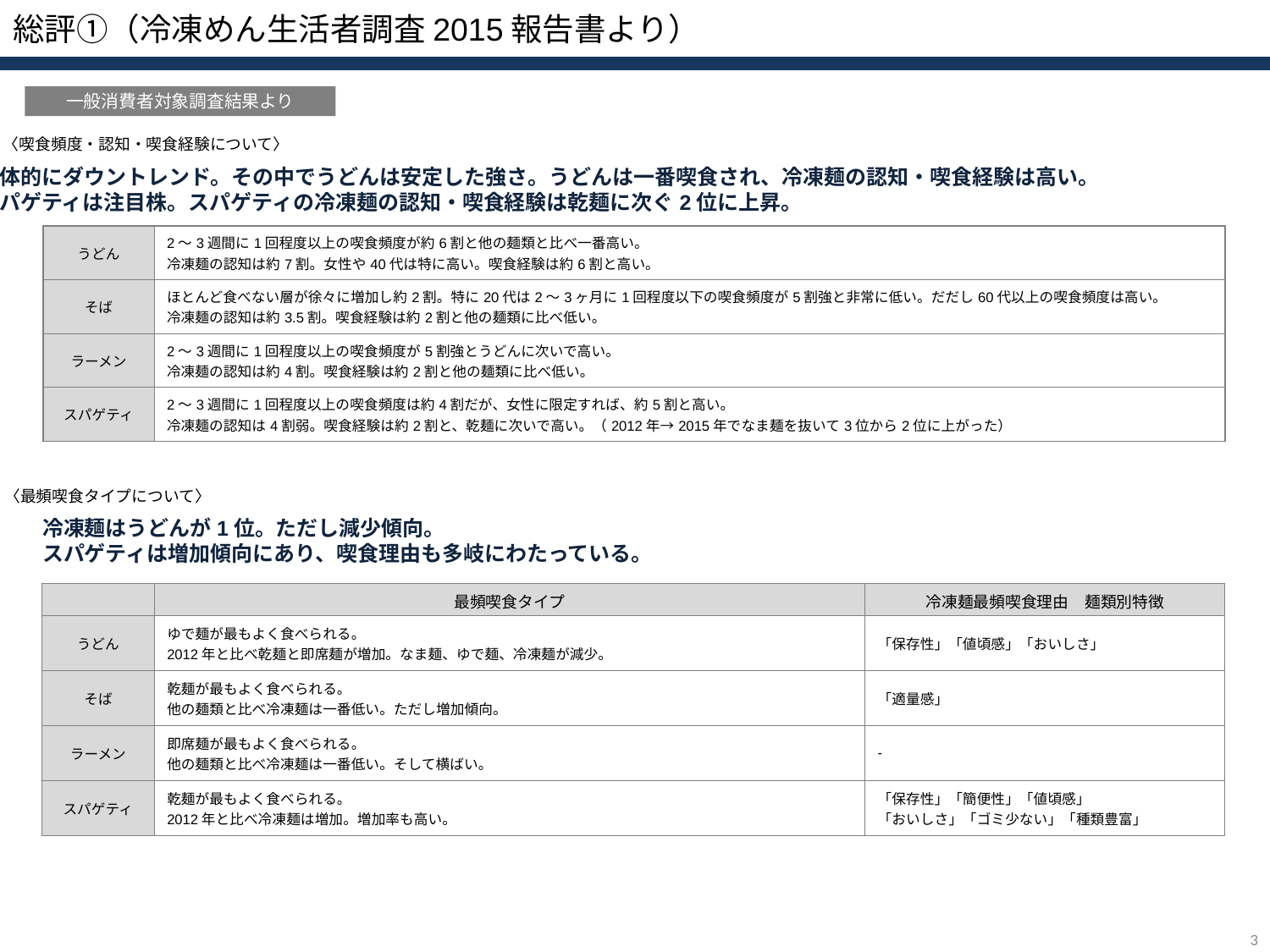

# 総評①（冷凍めん生活者調査2015報告書より）
一般消費者対象調査結果より
〈喫食頻度・認知・喫食経験について〉
全体的にダウントレンド。その中でうどんは安定した強さ。うどんは一番喫食され、冷凍麺の認知・喫食経験は高い。
スパゲティは注目株。スパゲティの冷凍麺の認知・喫食経験は乾麺に次ぐ2位に上昇。
| うどん | 2～3週間に1回程度以上の喫食頻度が約6割と他の麺類と比べ一番高い。 冷凍麺の認知は約7割。女性や40代は特に高い。喫食経験は約6割と高い。 |
| --- | --- |
| そば | ほとんど食べない層が徐々に増加し約2割。特に20代は2～3ヶ月に1回程度以下の喫食頻度が5割強と非常に低い。だだし60代以上の喫食頻度は高い。 冷凍麺の認知は約3.5割。喫食経験は約2割と他の麺類に比べ低い。 |
| ラーメン | 2～3週間に1回程度以上の喫食頻度が5割強とうどんに次いで高い。 冷凍麺の認知は約4割。喫食経験は約2割と他の麺類に比べ低い。 |
| スパゲティ | 2～3週間に1回程度以上の喫食頻度は約4割だが、女性に限定すれば、約5割と高い。 冷凍麺の認知は4割弱。喫食経験は約2割と、乾麺に次いで高い。（2012年→2015年でなま麺を抜いて3位から2位に上がった） |
〈最頻喫食タイプについて〉
冷凍麺はうどんが1位。ただし減少傾向。
スパゲティは増加傾向にあり、喫食理由も多岐にわたっている。
|  | 最頻喫食タイプ | 冷凍麺最頻喫食理由　麺類別特徴 |
| --- | --- | --- |
| うどん | ゆで麺が最もよく食べられる。 2012年と比べ乾麺と即席麺が増加。なま麺、ゆで麺、冷凍麺が減少。 | 「保存性」「値頃感」「おいしさ」 |
| そば | 乾麺が最もよく食べられる。 他の麺類と比べ冷凍麺は一番低い。ただし増加傾向。 | 「適量感」 |
| ラーメン | 即席麺が最もよく食べられる。 他の麺類と比べ冷凍麺は一番低い。そして横ばい。 | - |
| スパゲティ | 乾麺が最もよく食べられる。 2012年と比べ冷凍麺は増加。増加率も高い。 | 「保存性」「簡便性」「値頃感」 「おいしさ」「ゴミ少ない」「種類豊富」 |
3